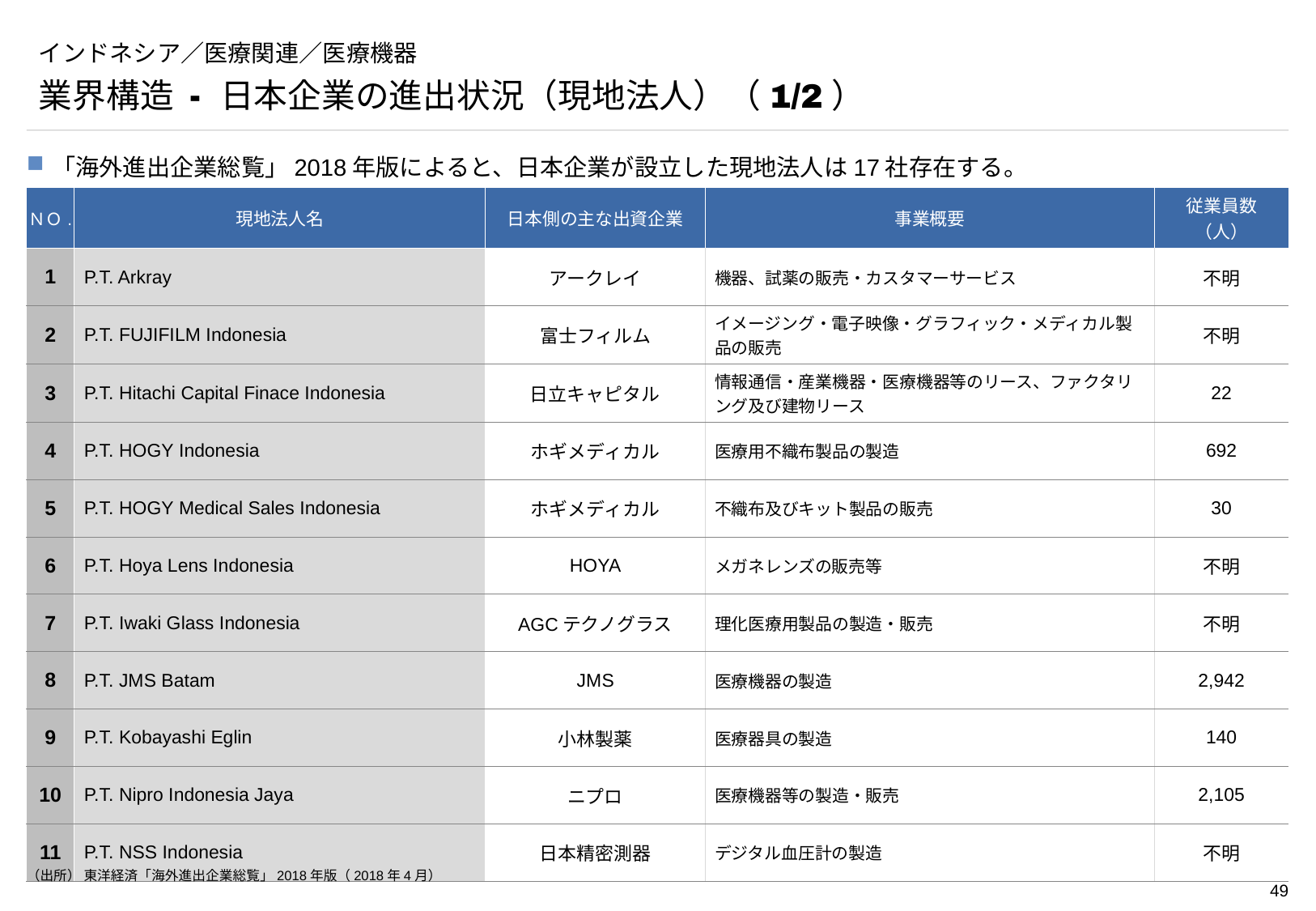

# インドネシア／医療関連／医療機器
業界構造 - 日本企業の進出状況（現地法人）（1/2）
「海外進出企業総覧」2018年版によると、日本企業が設立した現地法人は17社存在する。
| ＮＯ. | 現地法人名 | 日本側の主な出資企業 | 事業概要 | 従業員数（人） |
| --- | --- | --- | --- | --- |
| 1 | P.T. Arkray | アークレイ | 機器、試薬の販売・カスタマーサービス | 不明 |
| 2 | P.T. FUJIFILM Indonesia | 富士フィルム | イメージング・電子映像・グラフィック・メディカル製品の販売 | 不明 |
| 3 | P.T. Hitachi Capital Finace Indonesia | 日立キャピタル | 情報通信・産業機器・医療機器等のリース、ファクタリング及び建物リース | 22 |
| 4 | P.T. HOGY Indonesia | ホギメディカル | 医療用不織布製品の製造 | 692 |
| 5 | P.T. HOGY Medical Sales Indonesia | ホギメディカル | 不織布及びキット製品の販売 | 30 |
| 6 | P.T. Hoya Lens Indonesia | HOYA | メガネレンズの販売等 | 不明 |
| 7 | P.T. Iwaki Glass Indonesia | AGCテクノグラス | 理化医療用製品の製造・販売 | 不明 |
| 8 | P.T. JMS Batam | JMS | 医療機器の製造 | 2,942 |
| 9 | P.T. Kobayashi Eglin | 小林製薬 | 医療器具の製造 | 140 |
| 10 | P.T. Nipro Indonesia Jaya | ニプロ | 医療機器等の製造・販売 | 2,105 |
| 11 | P.T. NSS Indonesia | 日本精密測器 | デジタル血圧計の製造 | 不明 |
（出所） 東洋経済「海外進出企業総覧」2018年版（2018年4月）